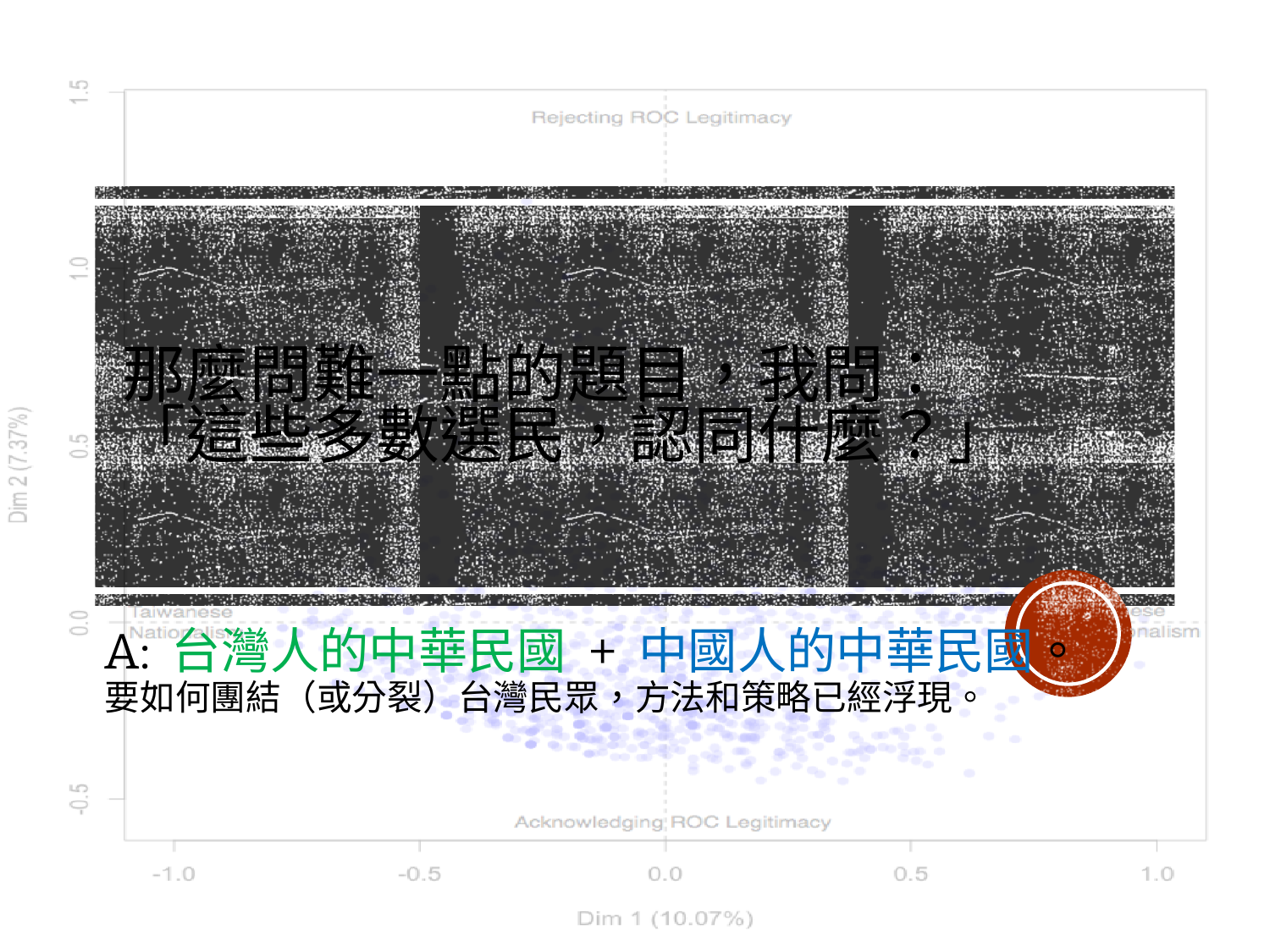

# 那麼問難一點的題目，我問： 「這些多數選民，認同什麼？」
A: 台灣人的中華民國 + 中國人的中華民國。
要如何團結（或分裂）台灣民眾，方法和策略已經浮現。